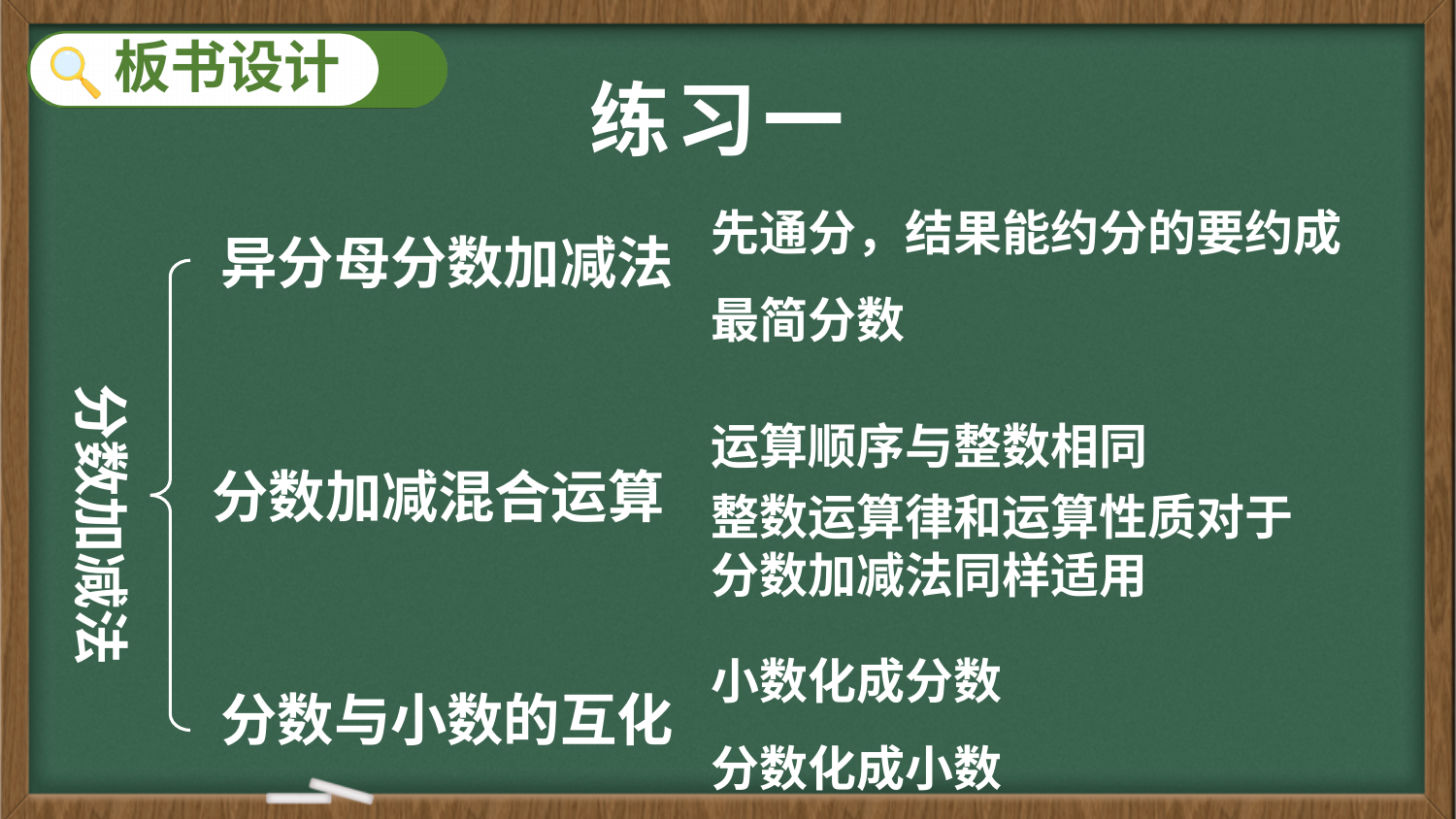

练习一
先通分，结果能约分的要约成最简分数
异分母分数加减法

分数加减法
运算顺序与整数相同
整数运算律和运算性质对于分数加减法同样适用
分数加减混合运算
小数化成分数
分数化成小数
分数与小数的互化